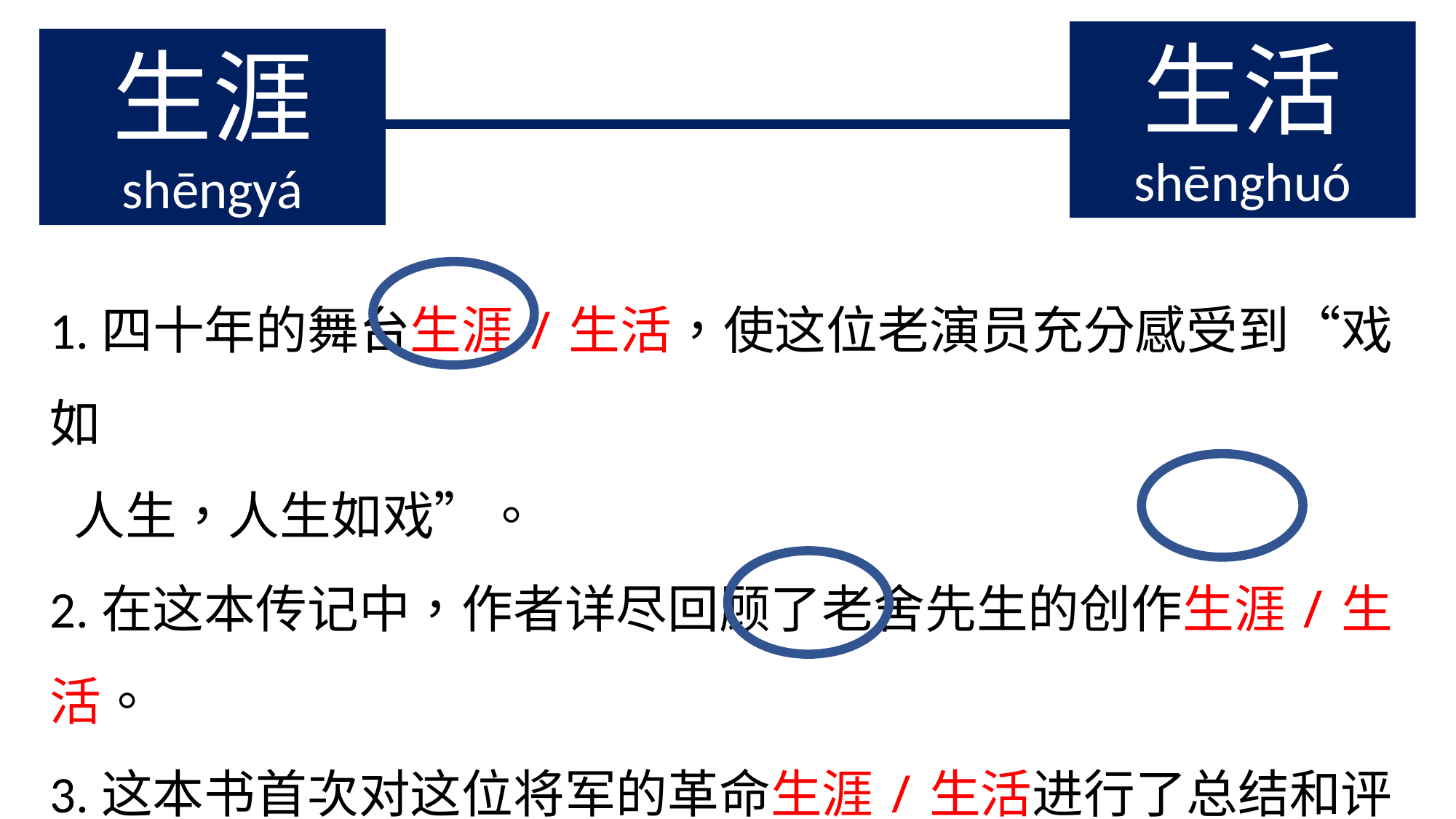

生活
shēnghuó
生涯
shēngyá
1.四十年的舞台生涯/生活，使这位老演员充分感受到“戏如
 人生，人生如戏”。
2.在这本传记中，作者详尽回顾了老舍先生的创作生涯/生活。
3.这本书首次对这位将军的革命生涯/生活进行了总结和评价。